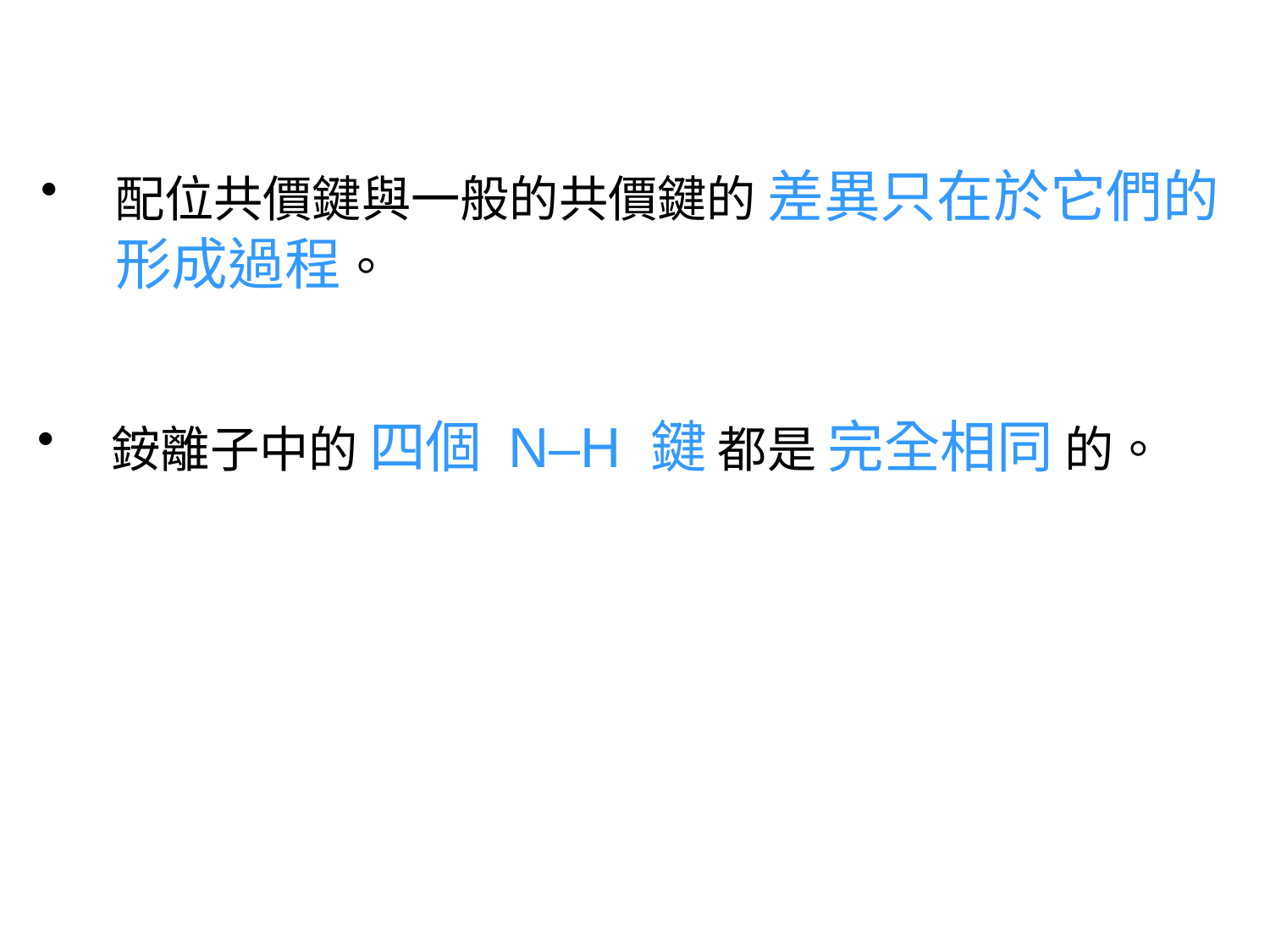

配位共價鍵與一般的共價鍵的 差異只在於它們的形成過程。
銨離子中的 四個 N–H 鍵 都是 完全相同 的。